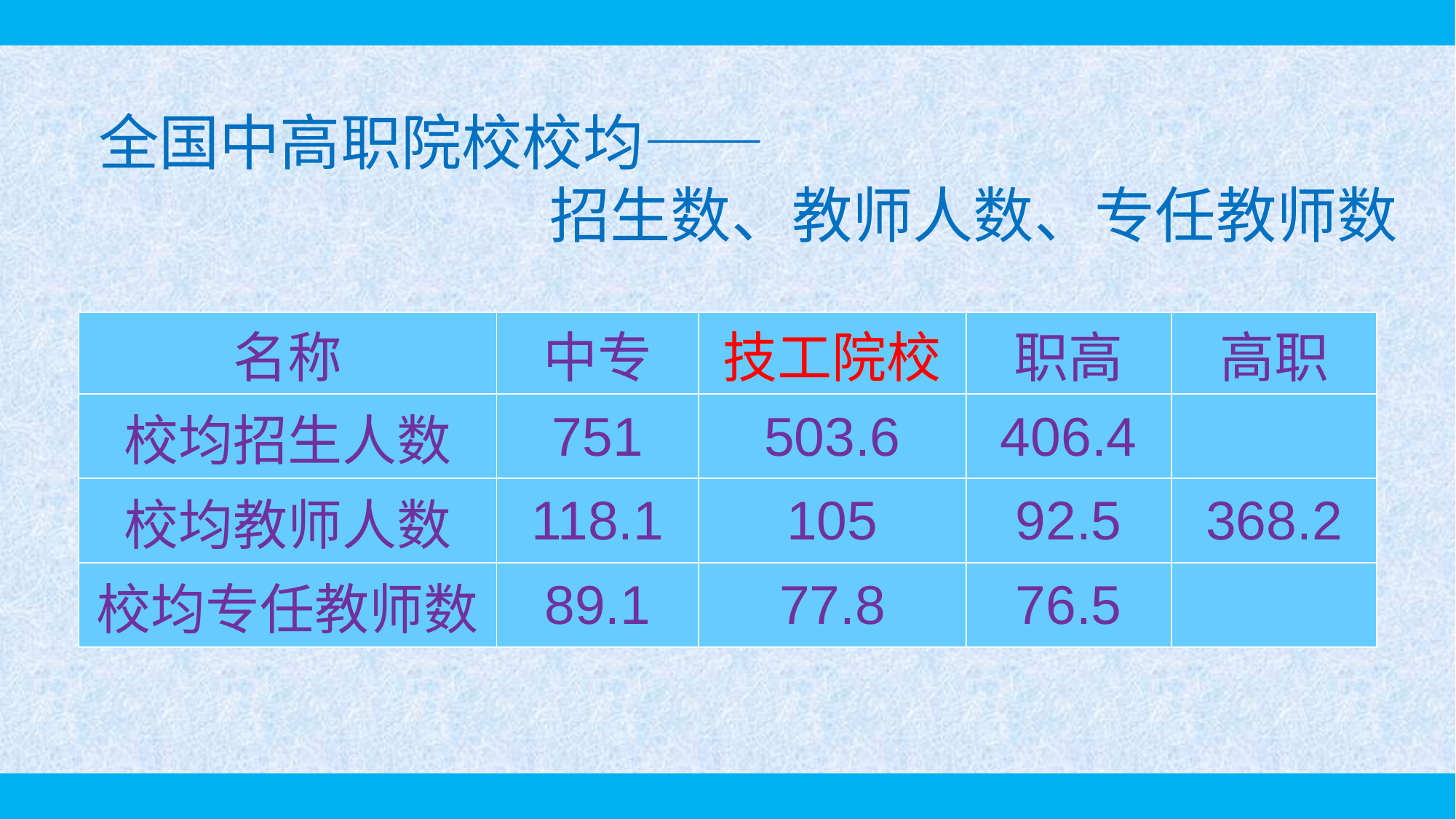

全国中高职院校校均——
                                招生数、教师人数、专任教师数
| 名称 | 中专 | 技工院校 | 职高 | 高职 |
| --- | --- | --- | --- | --- |
| 校均招生人数 | 751 | 503.6 | 406.4 |  |
| 校均教师人数 | 118.1 | 105 | 92.5 | 368.2 |
| 校均专任教师数 | 89.1 | 77.8 | 76.5 |  |